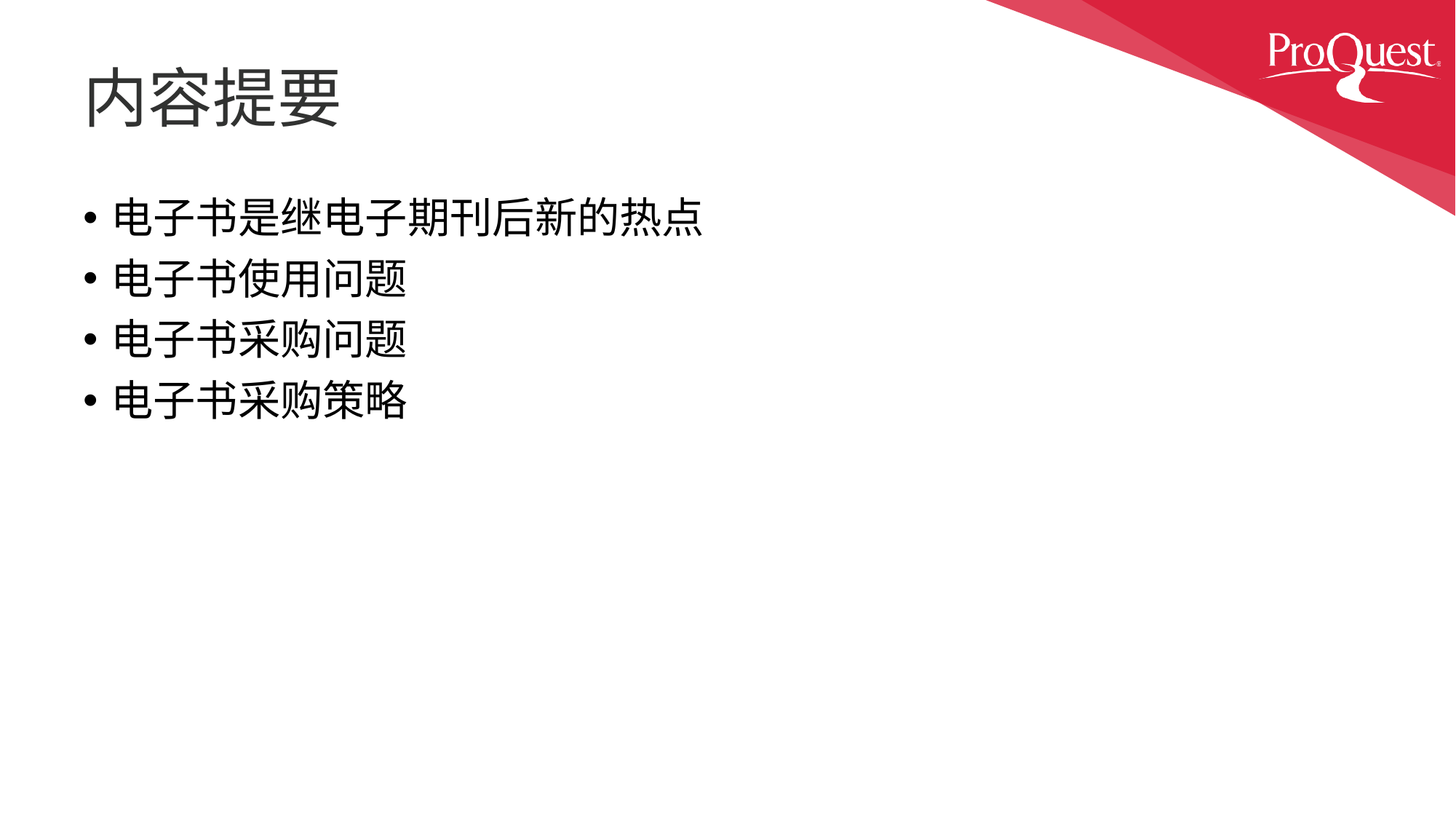

# 内容提要
电子书是继电子期刊后新的热点
电子书使用问题
电子书采购问题
电子书采购策略